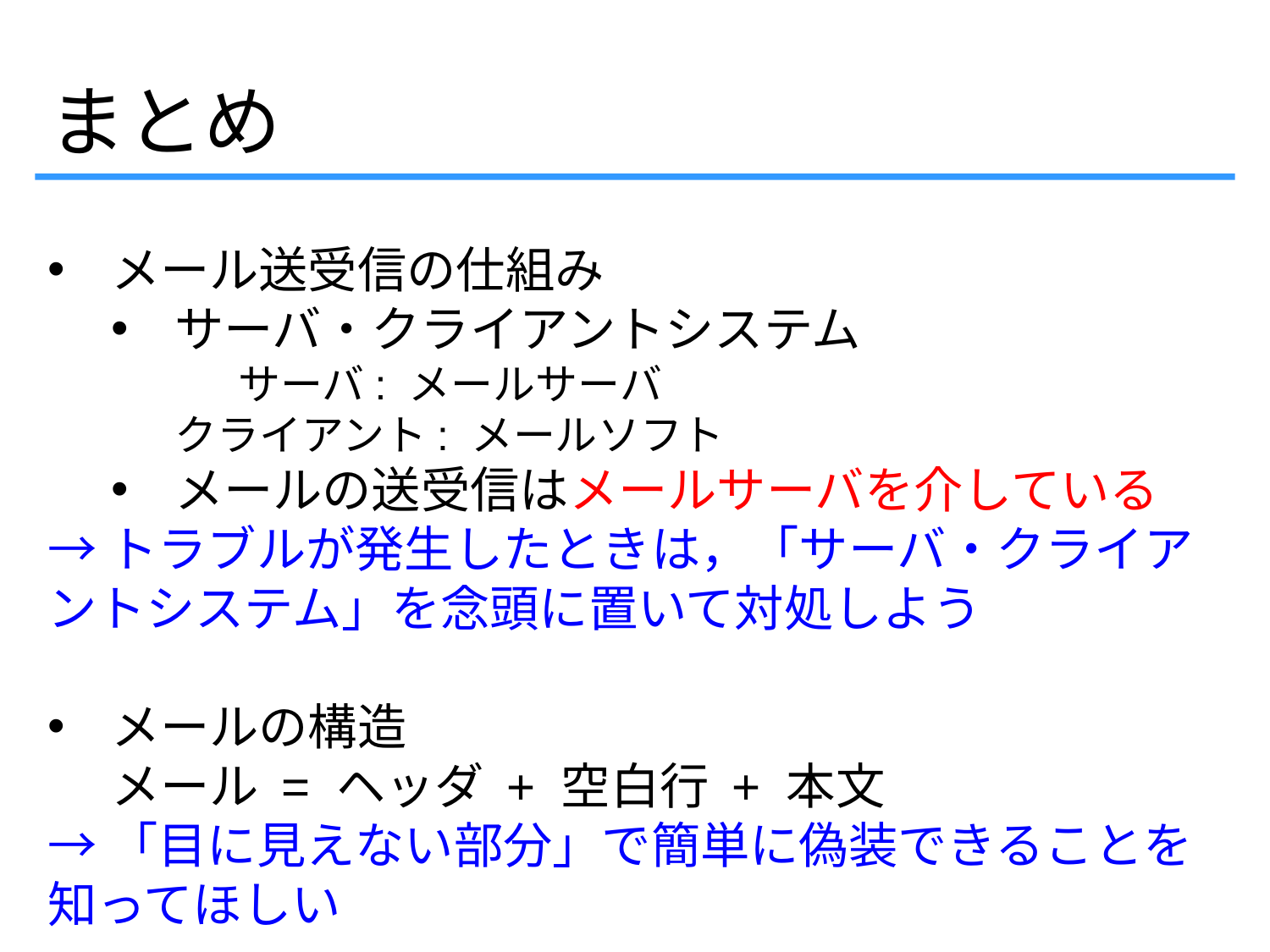

まとめ

メール送受信の仕組み
サーバ・クライアントシステム
	サーバ: メールサーバ
クライアント: メールソフト
メールの送受信はメールサーバを介している
→トラブルが発生したときは，「サーバ・クライアントシステム」を念頭に置いて対処しよう

メールの構造
メール = ヘッダ + 空白行 + 本文
→「目に見えない部分」で簡単に偽装できることを知ってほしい